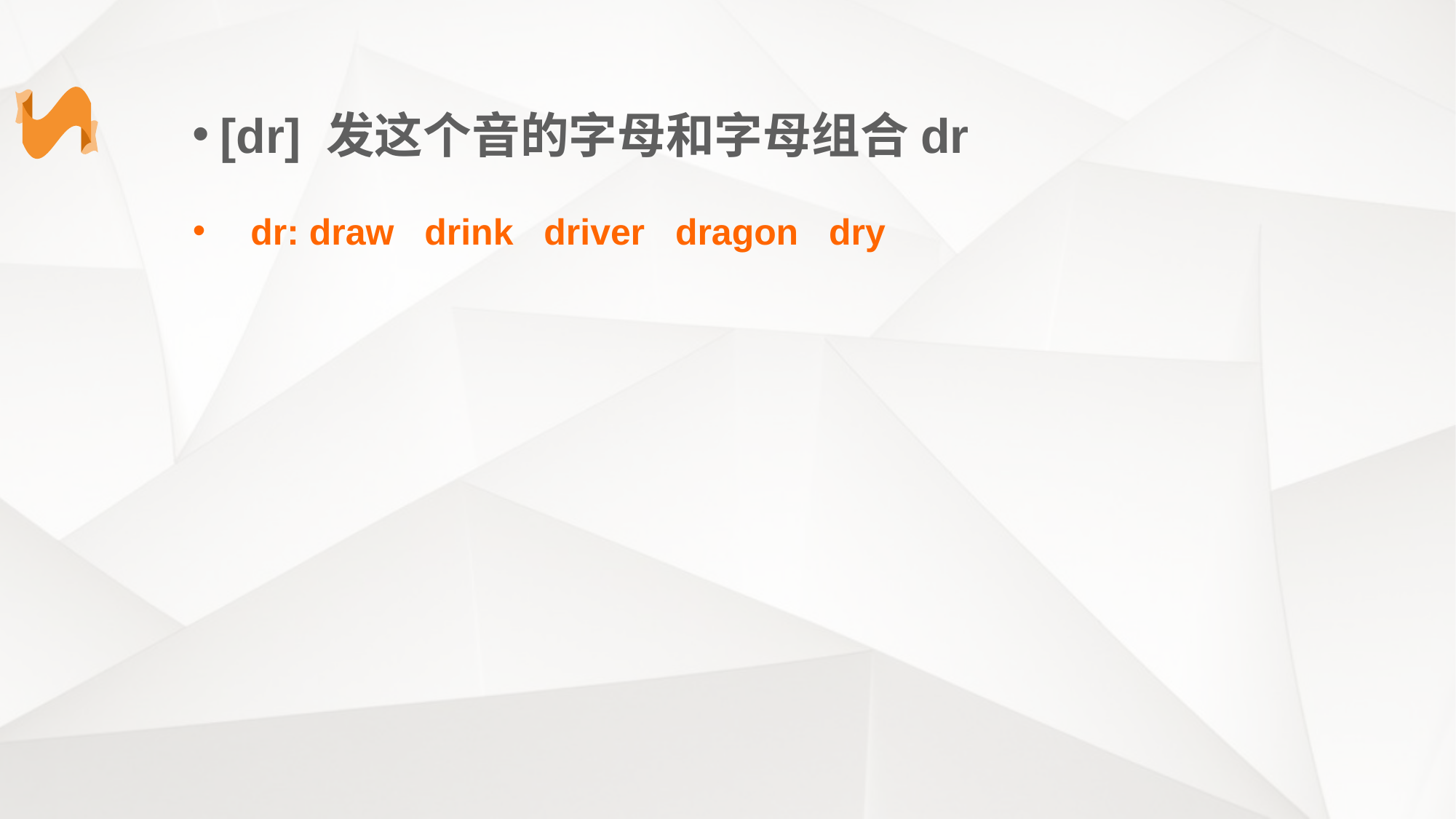

[dr] 发这个音的字母和字母组合dr
   dr: draw   drink   driver   dragon   dry